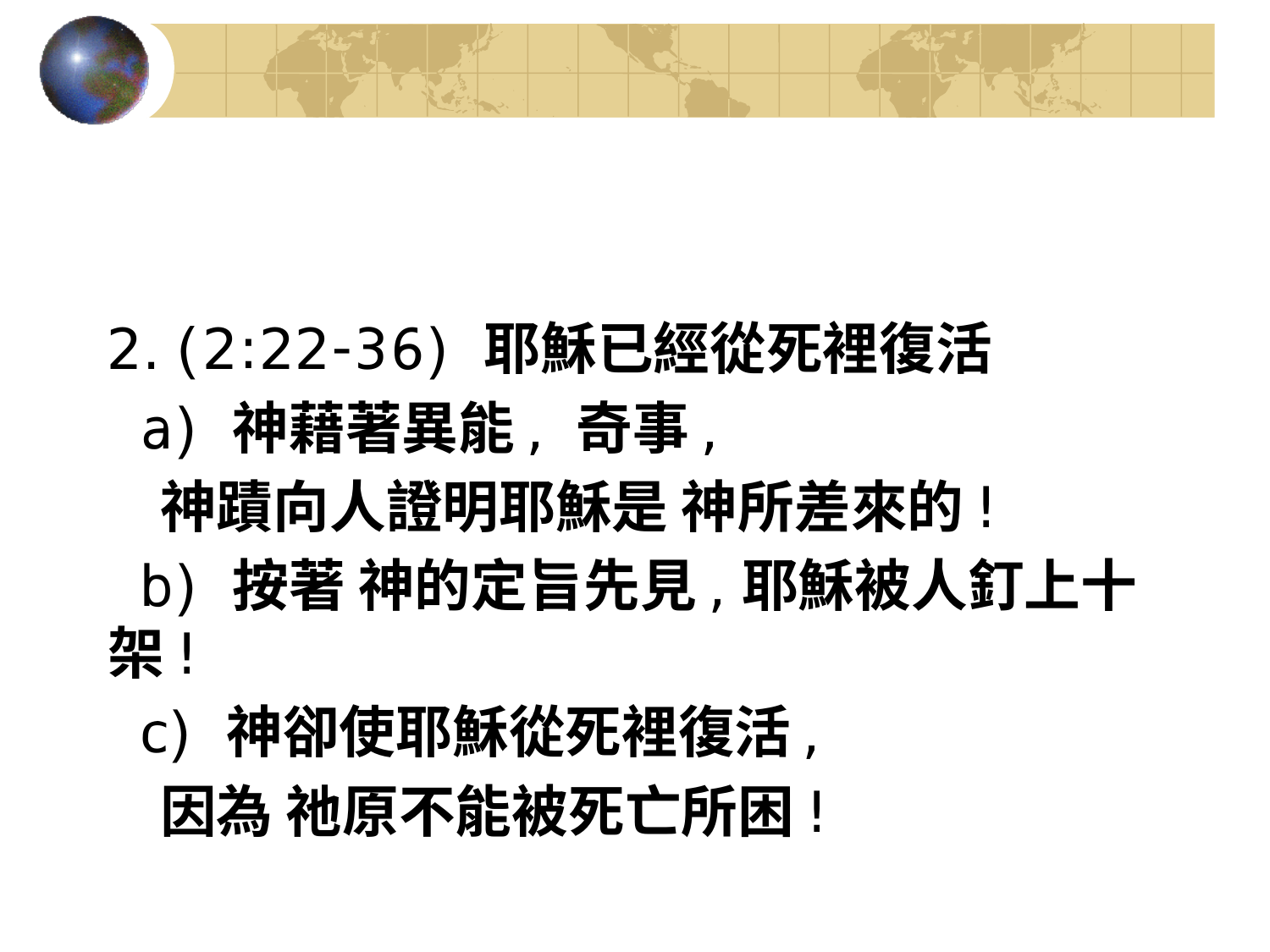

#
2. (2:22-36) 耶穌已經從死裡復活
  a) 神藉著異能, 奇事,
   神蹟向人證明耶穌是 神所差來的!
  b) 按著 神的定旨先見,耶穌被人釘上十架!
  c) 神卻使耶穌從死裡復活,
   因為 祂原不能被死亡所困!